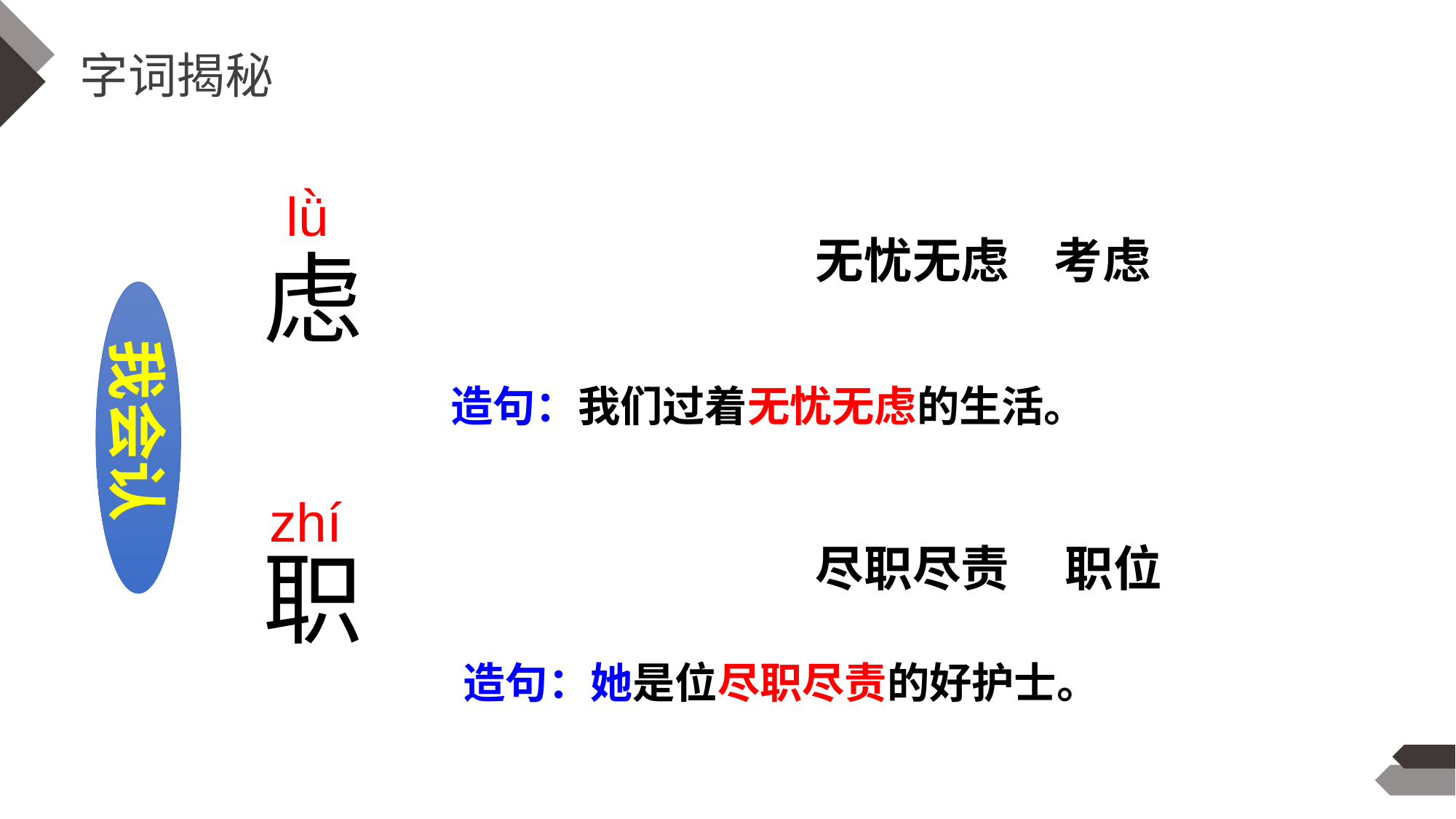

字词揭秘
lǜ
无忧无虑    考虑
虑

我会认
造句：我们过着无忧无虑的生活。
zhí
职
尽职尽责     职位
造句：她是位尽职尽责的好护士。